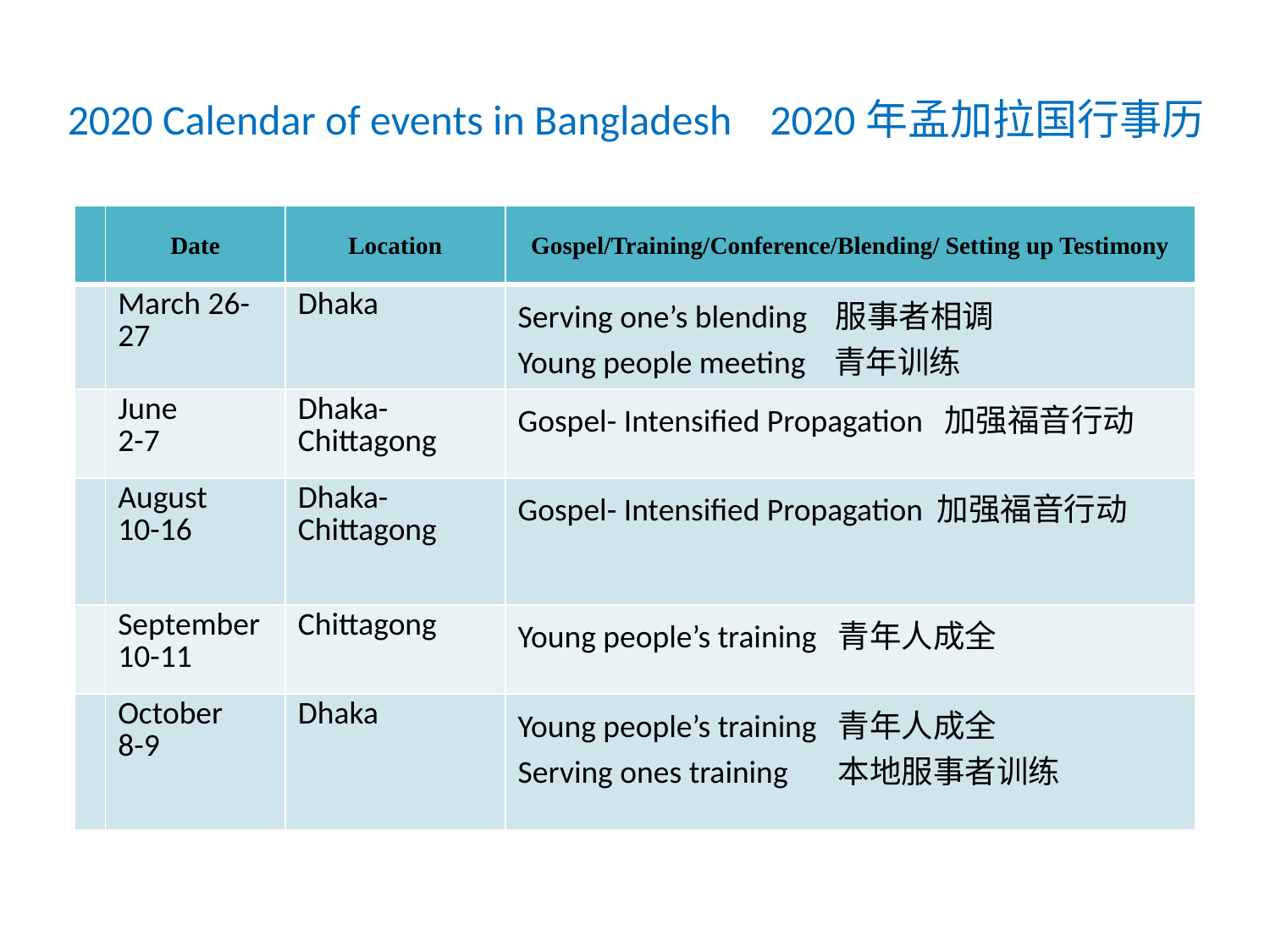

2020 Calendar of events in Bangladesh    2020年孟加拉国行事历
|  | Date | Location | Gospel/Training/Conference/Blending/ Setting up Testimony |
| --- | --- | --- | --- |
|  | March 26-27 | Dhaka | Serving one’s blending 服事者相调 Young people meeting 青年训练 |
|  | June 2-7 | Dhaka-Chittagong | Gospel- Intensified Propagation 加强福音行动 |
|  | August 10-16 | Dhaka-Chittagong | Gospel- Intensified Propagation 加强福音行动 |
|  | September 10-11 | Chittagong | Young people’s training 青年人成全 |
|  | October 8-9 | Dhaka | Young people’s training 青年人成全 Serving ones training 本地服事者训练 |